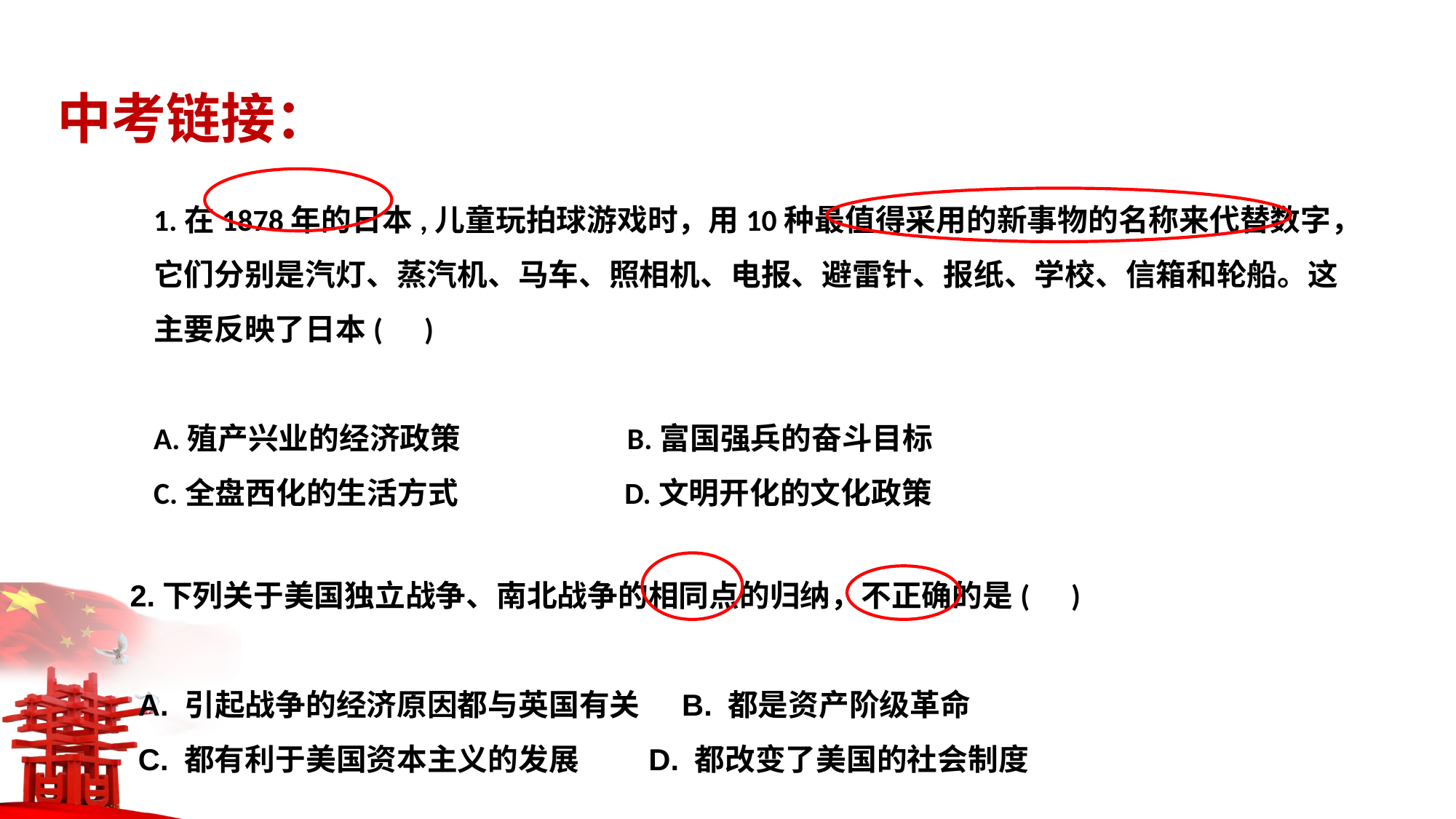

中考链接：

1.在1878年的日本,儿童玩拍球游戏时，用10种最值得采用的新事物的名称来代替数字，它们分别是汽灯、蒸汽机、马车、照相机、电报、避雷针、报纸、学校、信箱和轮船。这主要反映了日本(      )

A.殖产兴业的经济政策                       B.富国强兵的奋斗目标
C.全盘西化的生活方式                       D.文明开化的文化政策

2.下列关于美国独立战争、南北战争的相同点的归纳，不正确的是(      )

 A. 引起战争的经济原因都与英国有关     B. 都是资产阶级革命
 C. 都有利于美国资本主义的发展         D. 都改变了美国的社会制度